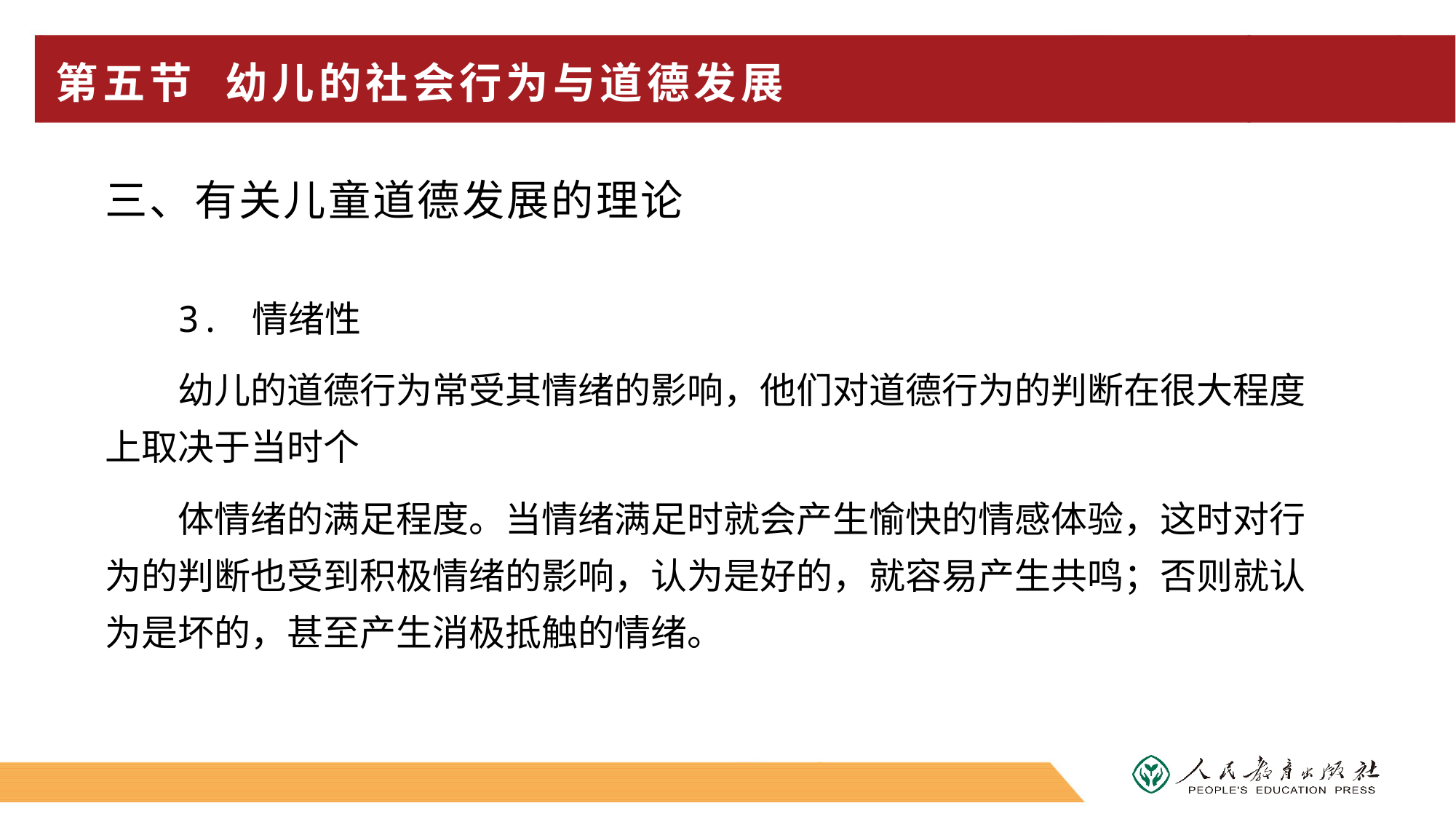

# 第五节  幼儿的社会行为与道德发展
三、有关儿童道德发展的理论
3. 情绪性
幼儿的道德行为常受其情绪的影响，他们对道德行为的判断在很大程度上取决于当时个
体情绪的满足程度。当情绪满足时就会产生愉快的情感体验，这时对行为的判断也受到积极情绪的影响，认为是好的，就容易产生共鸣；否则就认为是坏的，甚至产生消极抵触的情绪。